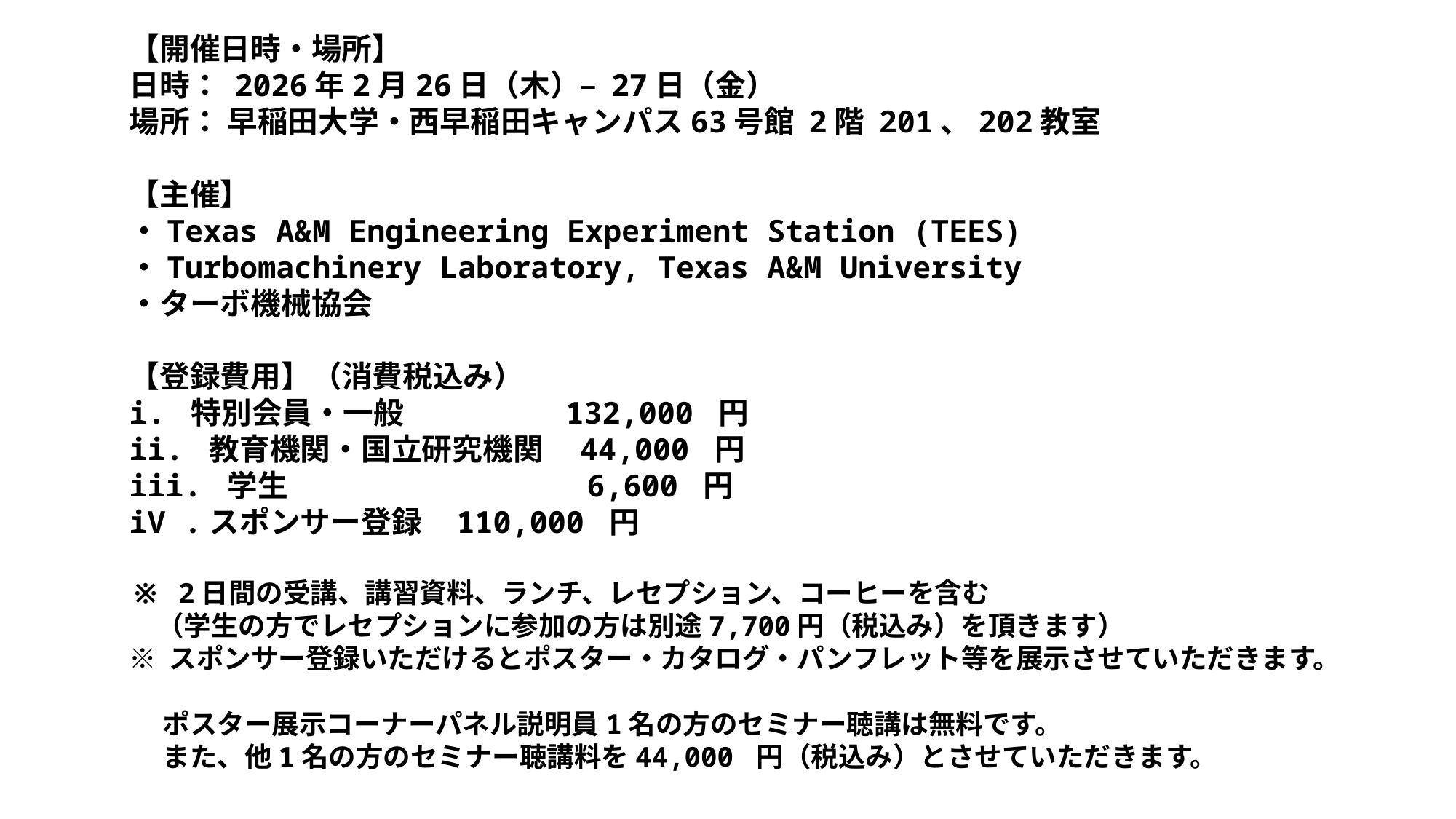

【開催日時・場所】
日時： 2026年2月26日（木）– 27日（金）
場所： 早稲田大学・西早稲田キャンパス63号館 2階 201、202教室

【主催】
・Texas A&M Engineering Experiment Station (TEES)
・Turbomachinery Laboratory, Texas A&M University
・ターボ機械協会

【登録費用】（消費税込み）
i. 特別会員・一般		132,000 円
ii. 教育機関・国立研究機関	 44,000 円
iii. 学生			  6,600 円
iV .スポンサー登録      	110,000 円

※ 2日間の受講、講習資料、ランチ、レセプション、コーヒーを含む
　（学生の方でレセプションに参加の方は別途7,700円（税込み）を頂きます）
※ スポンサー登録いただけるとポスター・カタログ・パンフレット等を展示させていただきます。
　 ポスター展示コーナーパネル説明員1名の方のセミナー聴講は無料です。
　 また、他1名の方のセミナー聴講料を44,000 円（税込み）とさせていただきます。